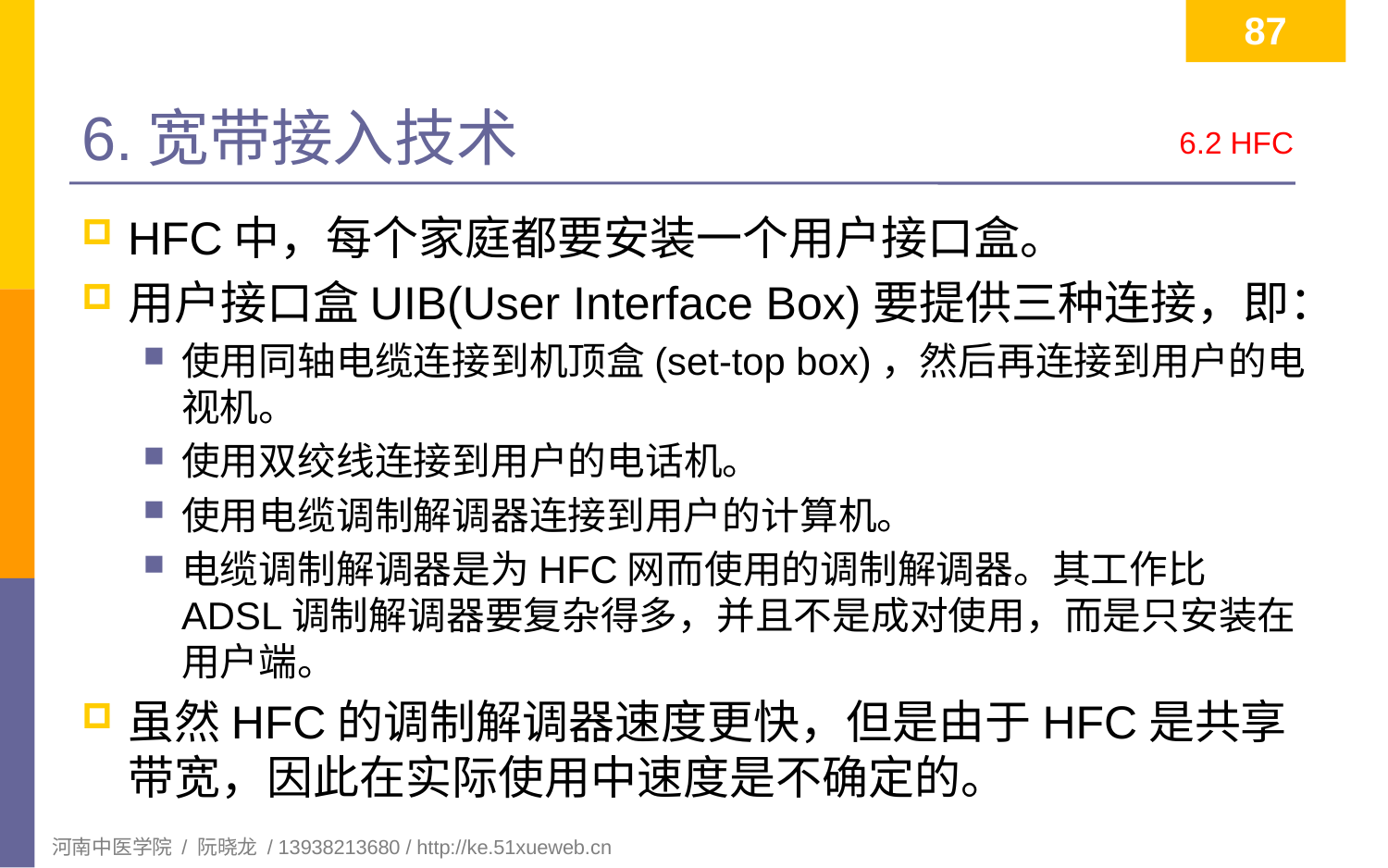

87
# 6.宽带接入技术
6.2 HFC
HFC中，每个家庭都要安装一个用户接口盒。
用户接口盒UIB(User Interface Box)要提供三种连接，即：
使用同轴电缆连接到机顶盒(set-top box)，然后再连接到用户的电视机。
使用双绞线连接到用户的电话机。
使用电缆调制解调器连接到用户的计算机。
电缆调制解调器是为HFC网而使用的调制解调器。其工作比ADSL调制解调器要复杂得多，并且不是成对使用，而是只安装在用户端。
虽然HFC的调制解调器速度更快，但是由于HFC是共享带宽，因此在实际使用中速度是不确定的。